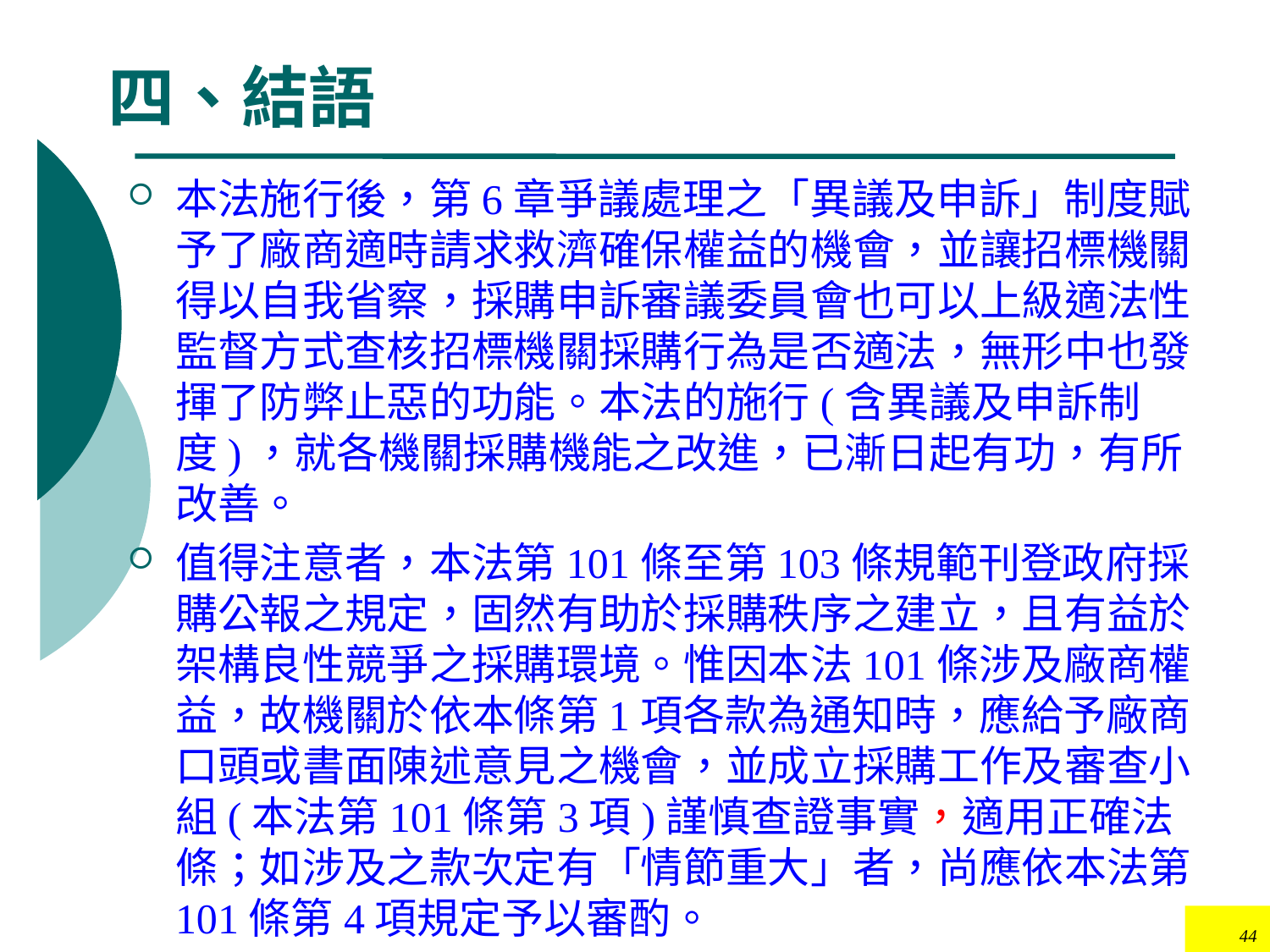

# 四、結語
本法施行後，第6章爭議處理之「異議及申訴」制度賦予了廠商適時請求救濟確保權益的機會，並讓招標機關得以自我省察，採購申訴審議委員會也可以上級適法性監督方式查核招標機關採購行為是否適法，無形中也發揮了防弊止惡的功能。本法的施行(含異議及申訴制度)，就各機關採購機能之改進，已漸日起有功，有所改善。
值得注意者，本法第101條至第103條規範刊登政府採購公報之規定，固然有助於採購秩序之建立，且有益於架構良性競爭之採購環境。惟因本法101條涉及廠商權益，故機關於依本條第1項各款為通知時，應給予廠商口頭或書面陳述意見之機會，並成立採購工作及審查小組(本法第101條第3項)謹慎查證事實，適用正確法條；如涉及之款次定有「情節重大」者，尚應依本法第101條第4項規定予以審酌。
44